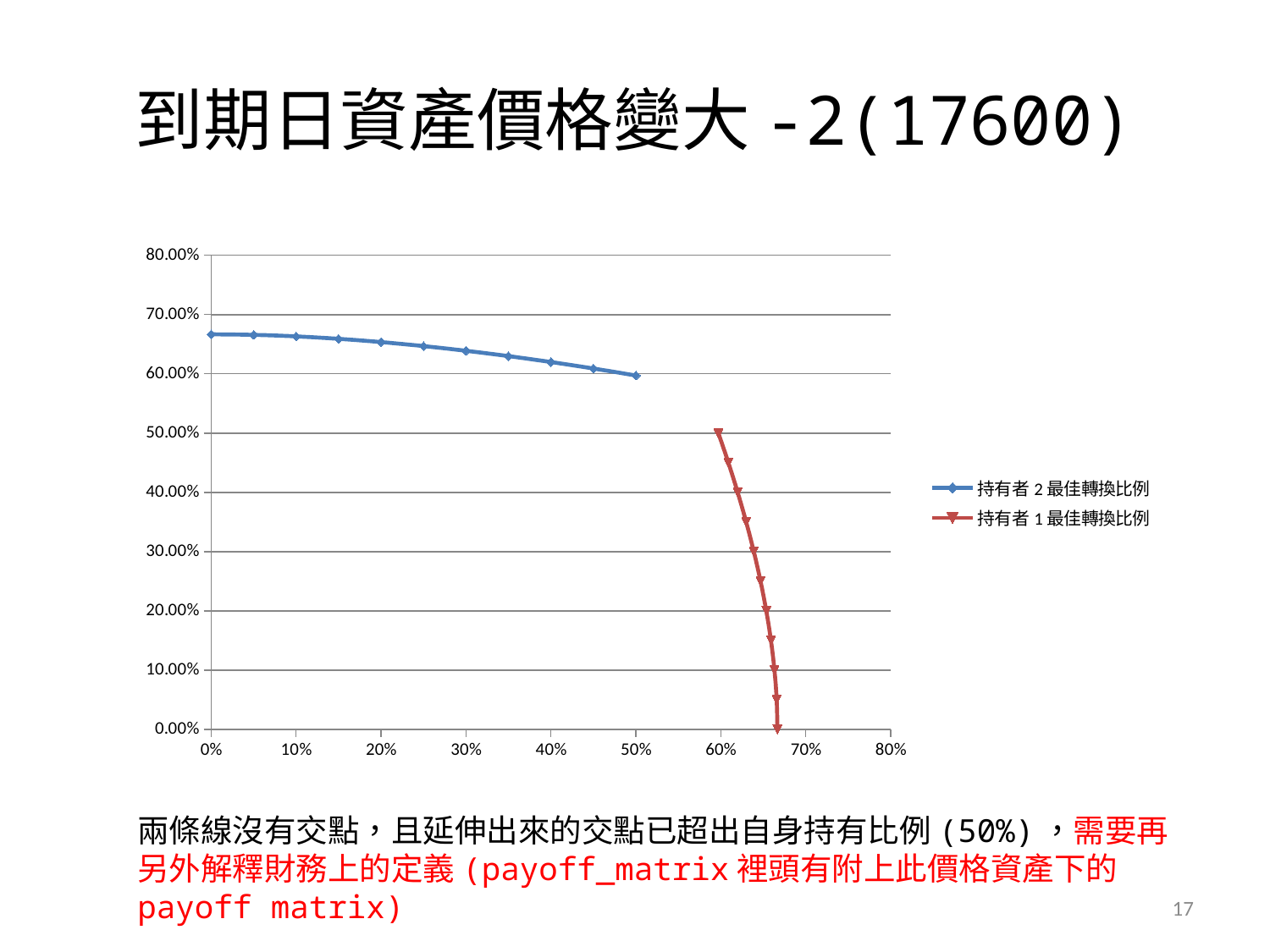

# 到期日資產價格變大-2(17600)

### Chart

| Category |  |  |
|---|---|---|
兩條線沒有交點，且延伸出來的交點已超出自身持有比例(50%)，需要再另外解釋財務上的定義(payoff_matrix裡頭有附上此價格資產下的payoff matrix)
17